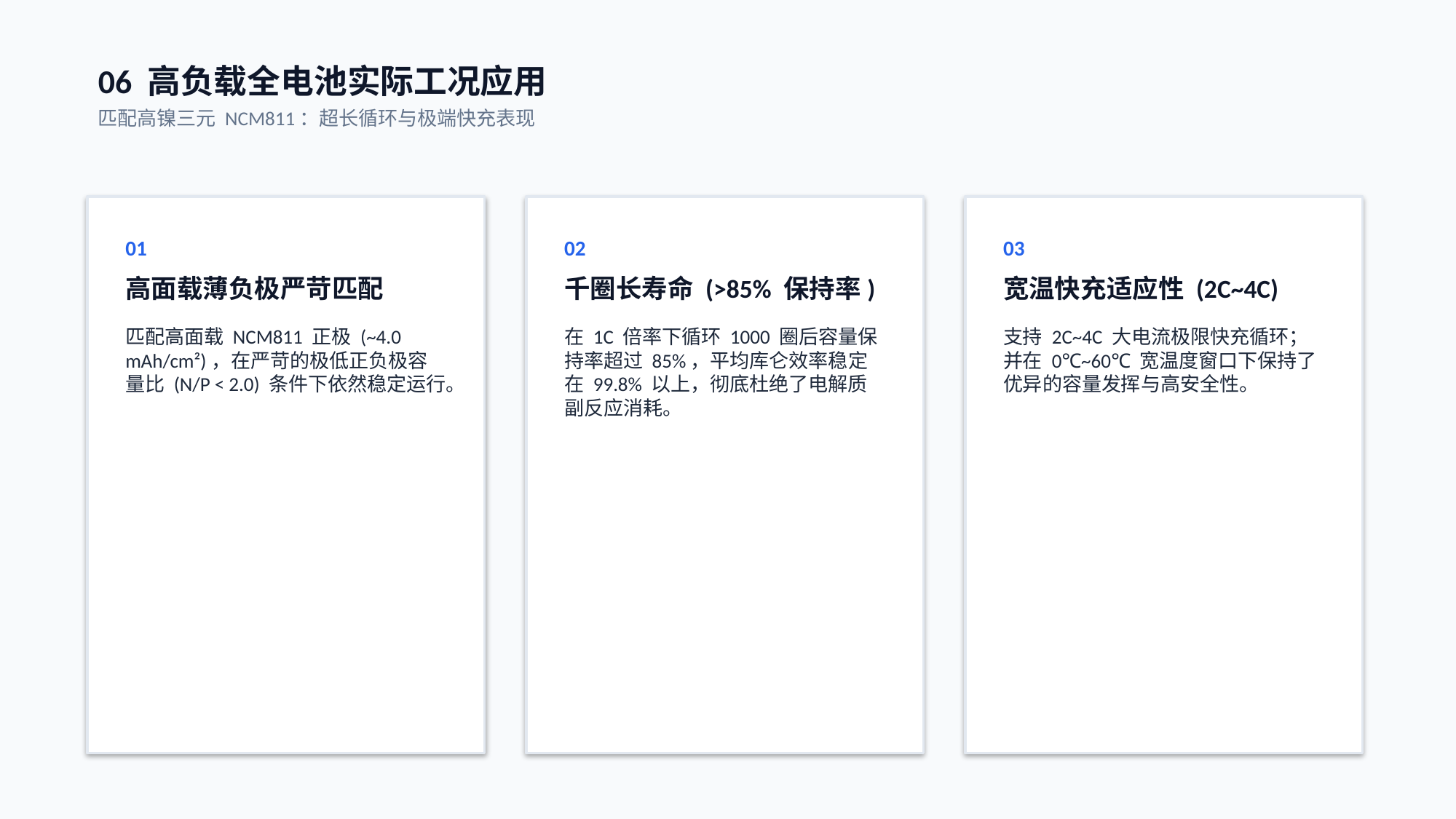

06 高负载全电池实际工况应用
匹配高镍三元 NCM811：超长循环与极端快充表现

01
高面载薄负极严苛匹配
匹配高面载 NCM811 正极 (~4.0 mAh/cm²)，在严苛的极低正负极容量比 (N/P < 2.0) 条件下依然稳定运行。
02
千圈长寿命 (>85% 保持率)
在 1C 倍率下循环 1000 圈后容量保持率超过 85%，平均库仑效率稳定在 99.8% 以上，彻底杜绝了电解质副反应消耗。
03
宽温快充适应性 (2C~4C)
支持 2C~4C 大电流极限快充循环；并在 0℃~60℃ 宽温度窗口下保持了优异的容量发挥与高安全性。